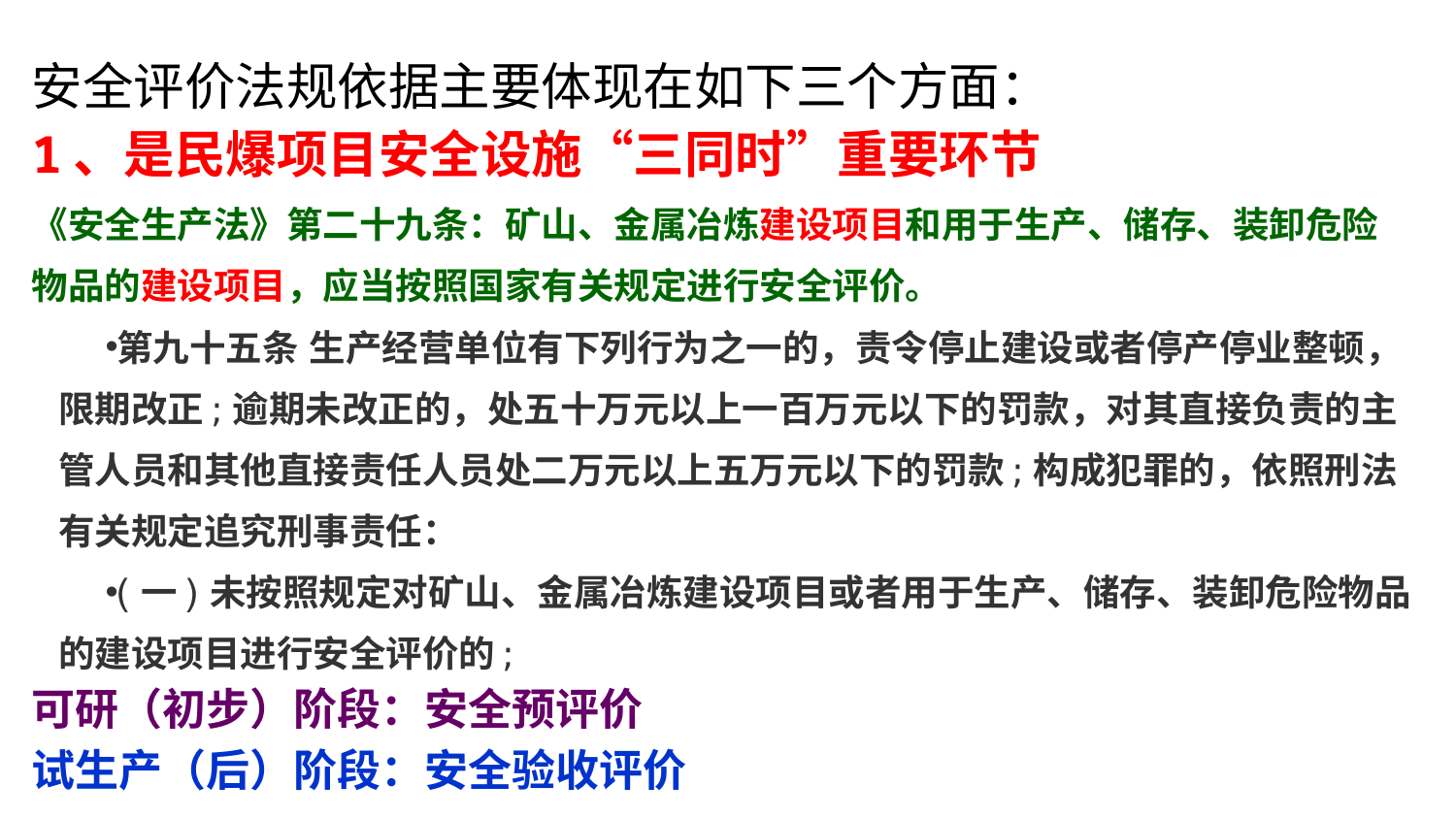

安全评价法规依据主要体现在如下三个方面：
1、是民爆项目安全设施“三同时”重要环节
《安全生产法》第二十九条：矿山、金属冶炼建设项目和用于生产、储存、装卸危险物品的建设项目，应当按照国家有关规定进行安全评价。
第九十五条 生产经营单位有下列行为之一的，责令停止建设或者停产停业整顿，限期改正;逾期未改正的，处五十万元以上一百万元以下的罚款，对其直接负责的主管人员和其他直接责任人员处二万元以上五万元以下的罚款;构成犯罪的，依照刑法有关规定追究刑事责任：
(一)未按照规定对矿山、金属冶炼建设项目或者用于生产、储存、装卸危险物品的建设项目进行安全评价的;
可研（初步）阶段：安全预评价
试生产（后）阶段：安全验收评价